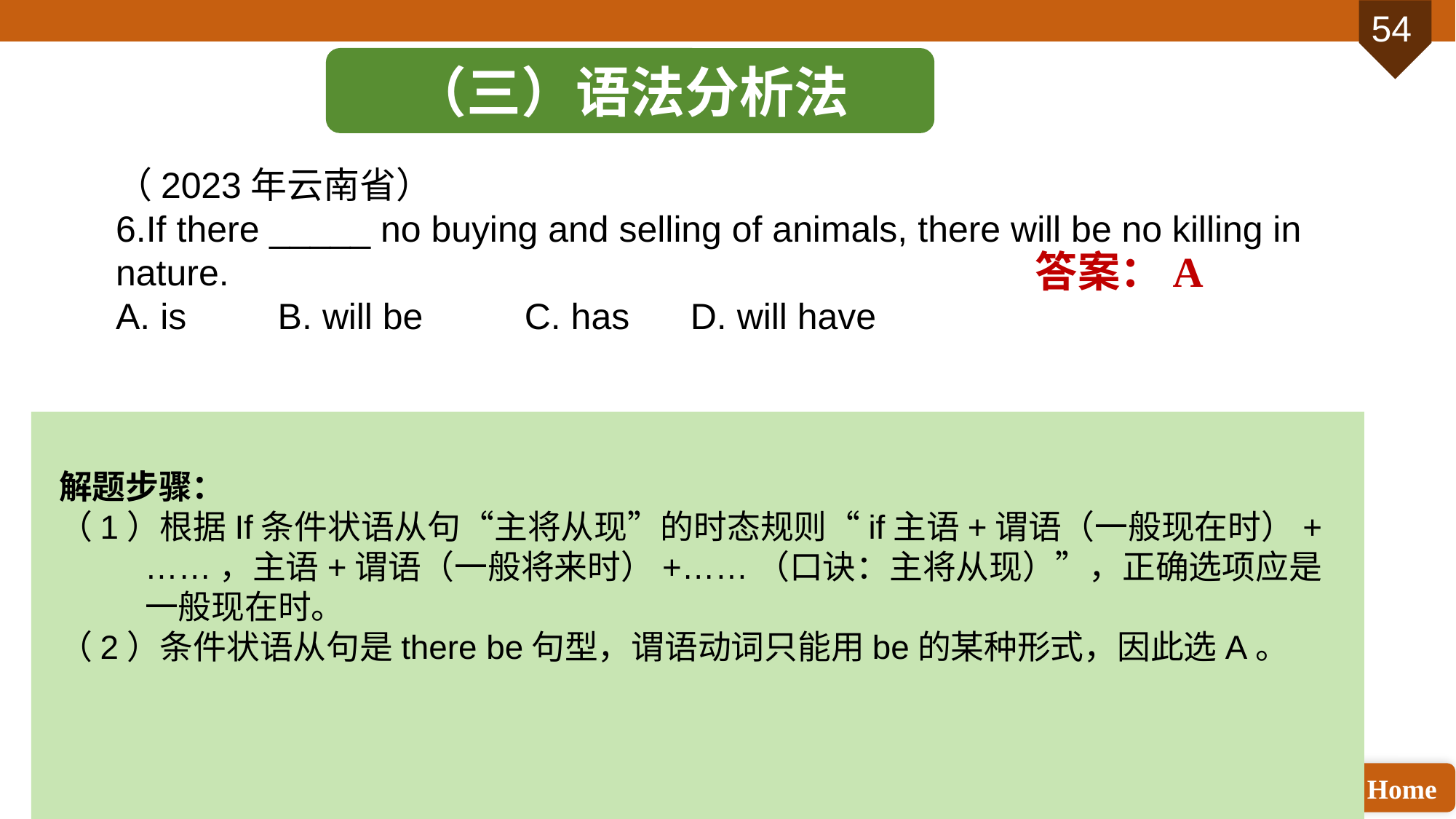

（三）语法分析法
（2023年云南省）
6.If there _____ no buying and selling of animals, there will be no killing in nature.
A. is         B. will be          C. has      D. will have
答案：A

解题步骤：
（1）根据If条件状语从句“主将从现”的时态规则“if主语+谓语（一般现在时）+……，主语+谓语（一般将来时）+……（口诀：主将从现）”，正确选项应是一般现在时。
（2）条件状语从句是there be句型，谓语动词只能用be的某种形式，因此选A。